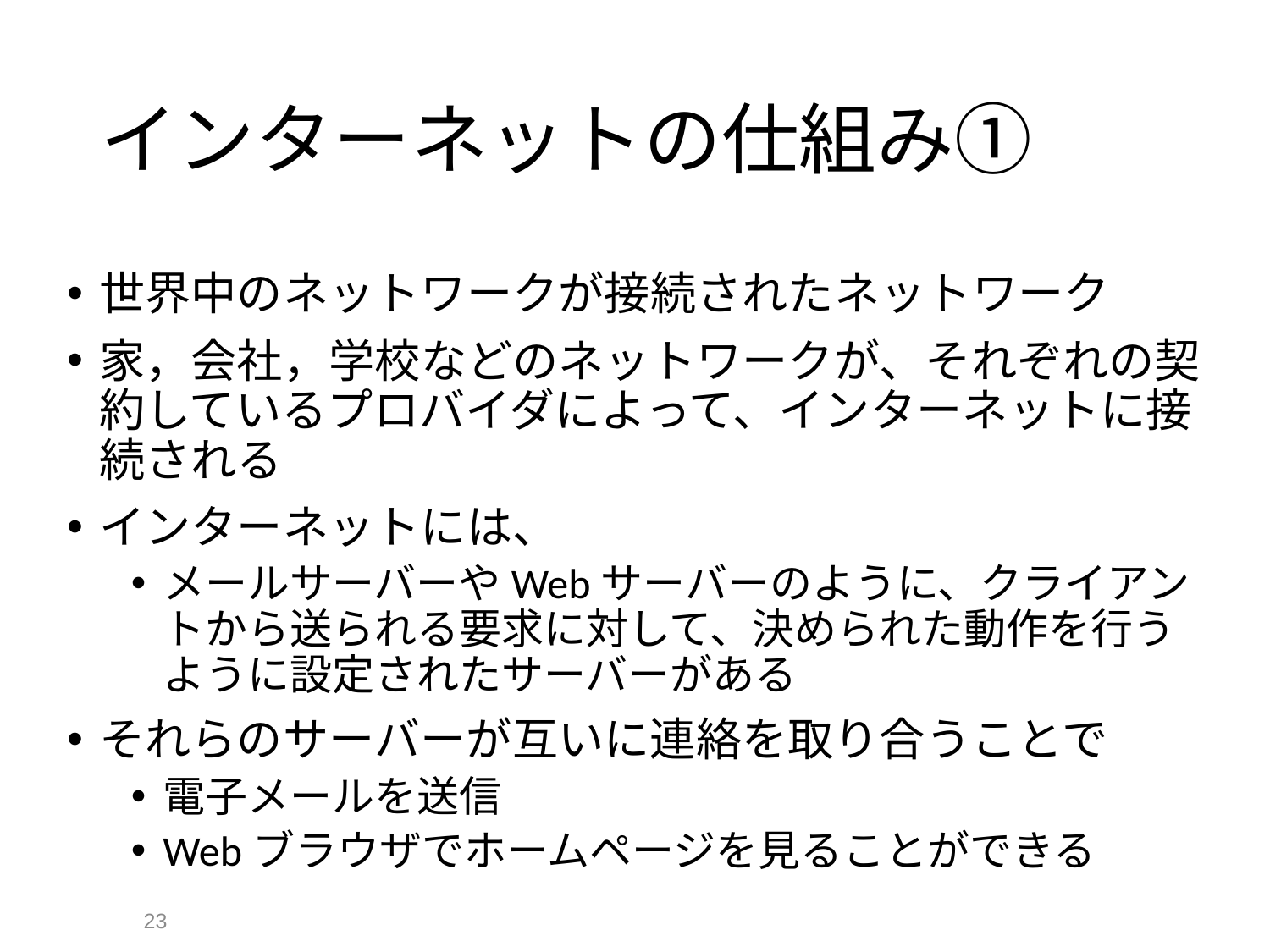

# インターネットの仕組み①
世界中のネットワークが接続されたネットワーク
家，会社，学校などのネットワークが、それぞれの契約しているプロバイダによって、インターネットに接続される
インターネットには、
メールサーバーやWebサーバーのように、クライアントから送られる要求に対して、決められた動作を行うように設定されたサーバーがある
それらのサーバーが互いに連絡を取り合うことで
電子メールを送信
Webブラウザでホームページを見ることができる
23